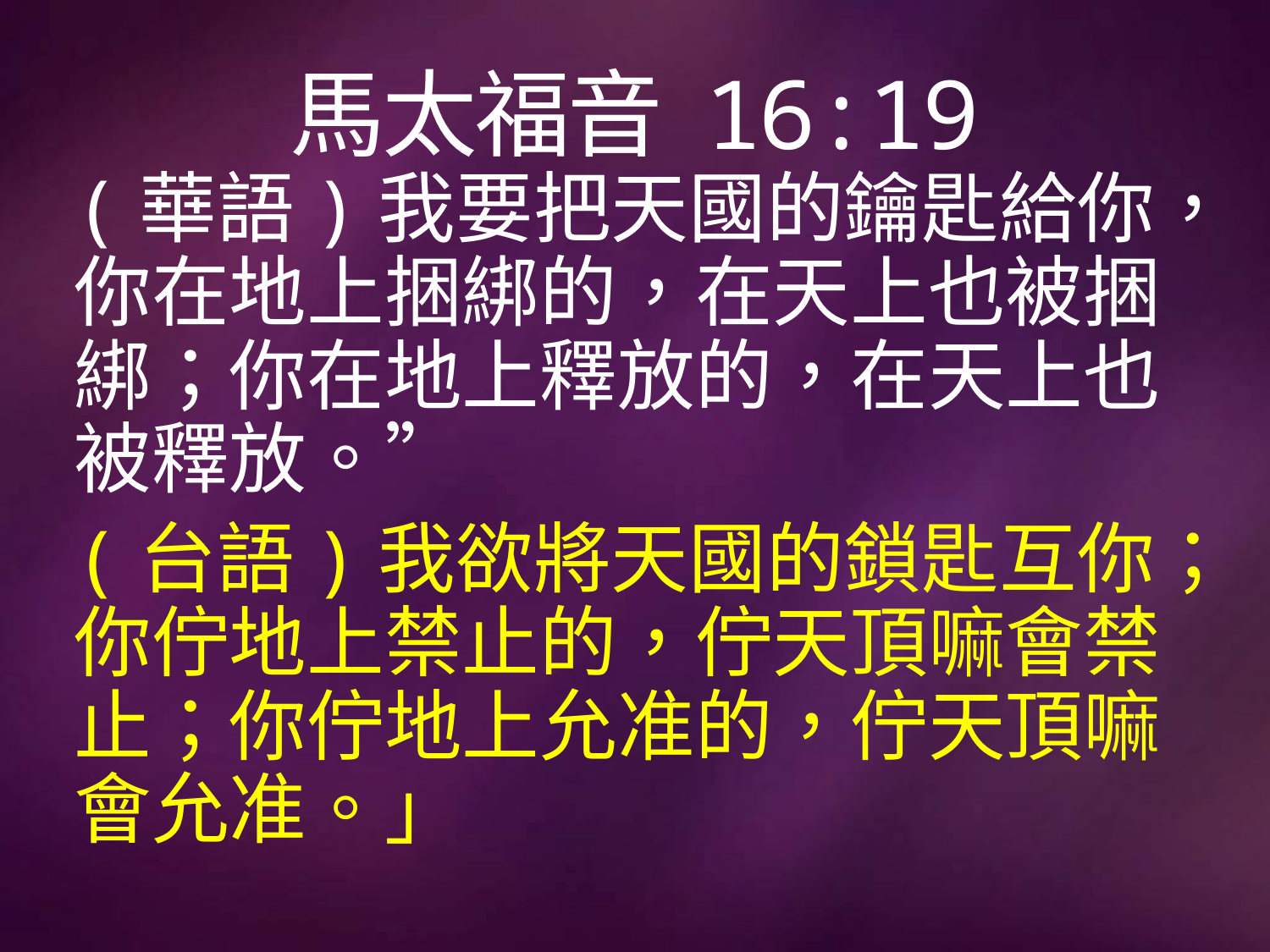

# 馬太福音 16:19
(華語)我要把天國的鑰匙給你，你在地上捆綁的，在天上也被捆綁；你在地上釋放的，在天上也被釋放。”
(台語)我欲將天國的鎖匙互你；你佇地上禁止的，佇天頂嘛會禁止；你佇地上允准的，佇天頂嘛會允准。」